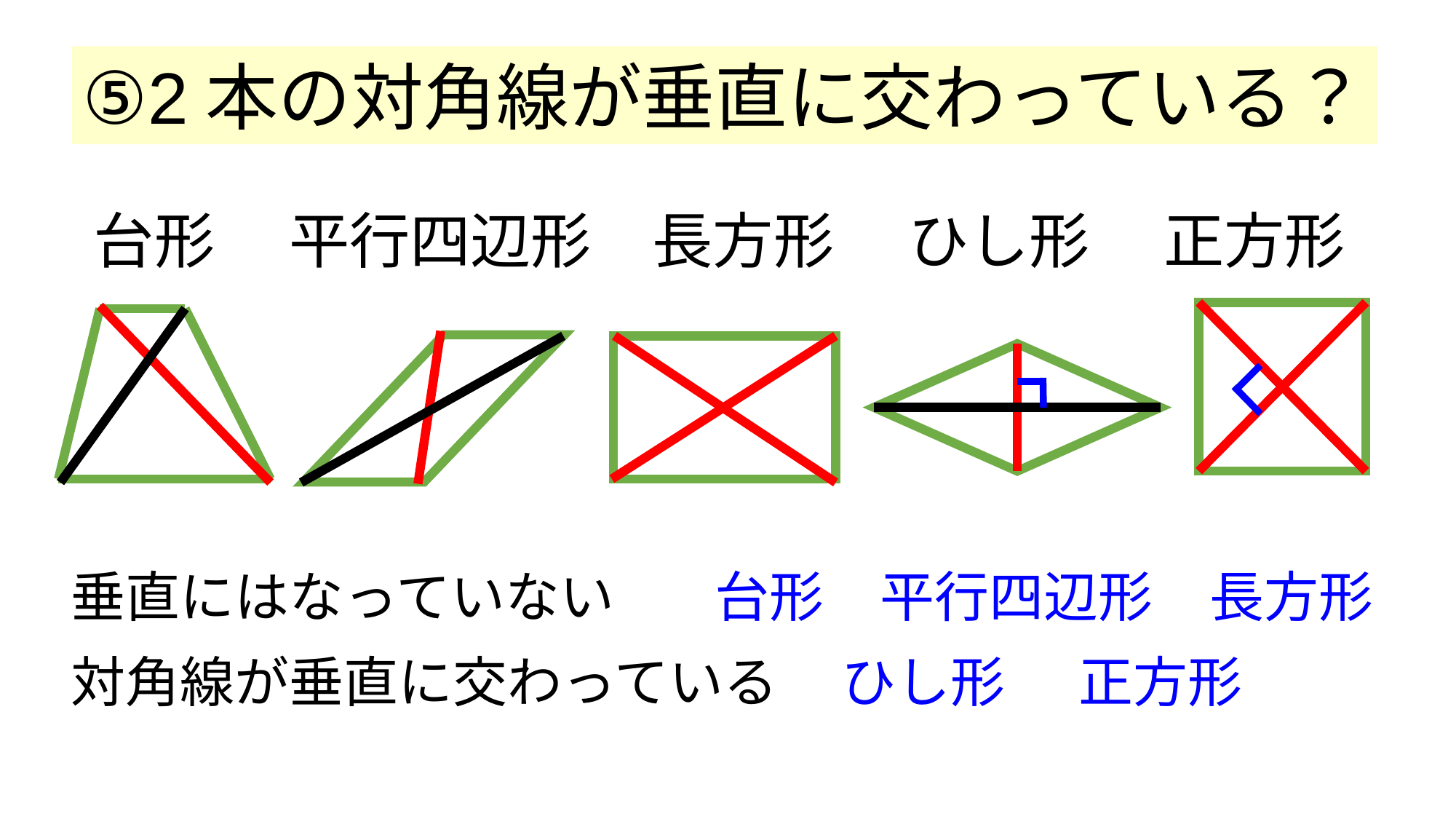

⑤2本の対角線が垂直に交わっている？
台形　 平行四辺形　長方形　 ひし形 　正方形

台形
垂直にはなっていない
平行四辺形
長方形
対角線が垂直に交わっている
ひし形
正方形